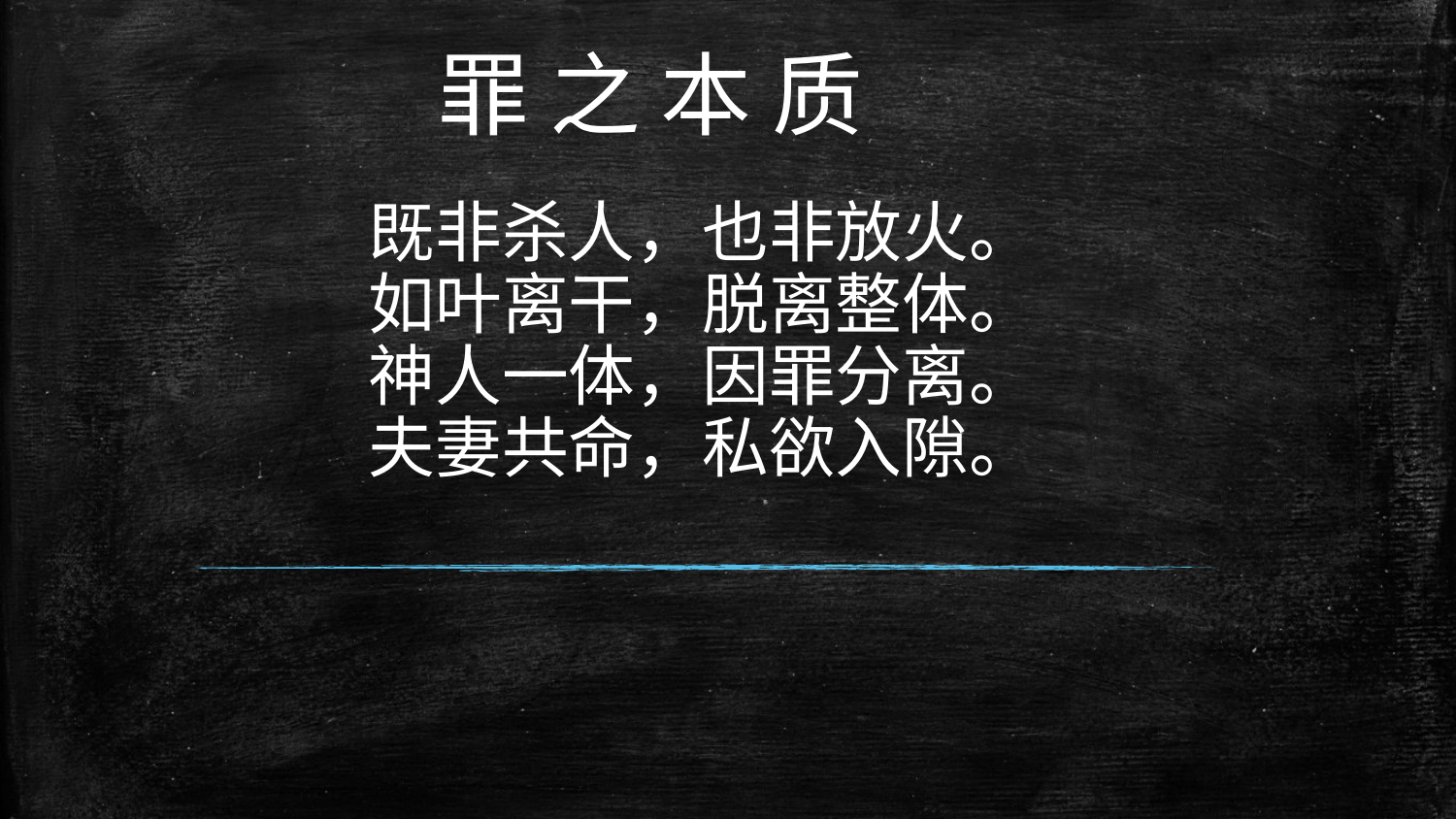

罪 之 本 质
# 既非杀人，也非放火。 如叶离干，脱离整体。 神人一体，因罪分离。 夫妻共命，私欲入隙。